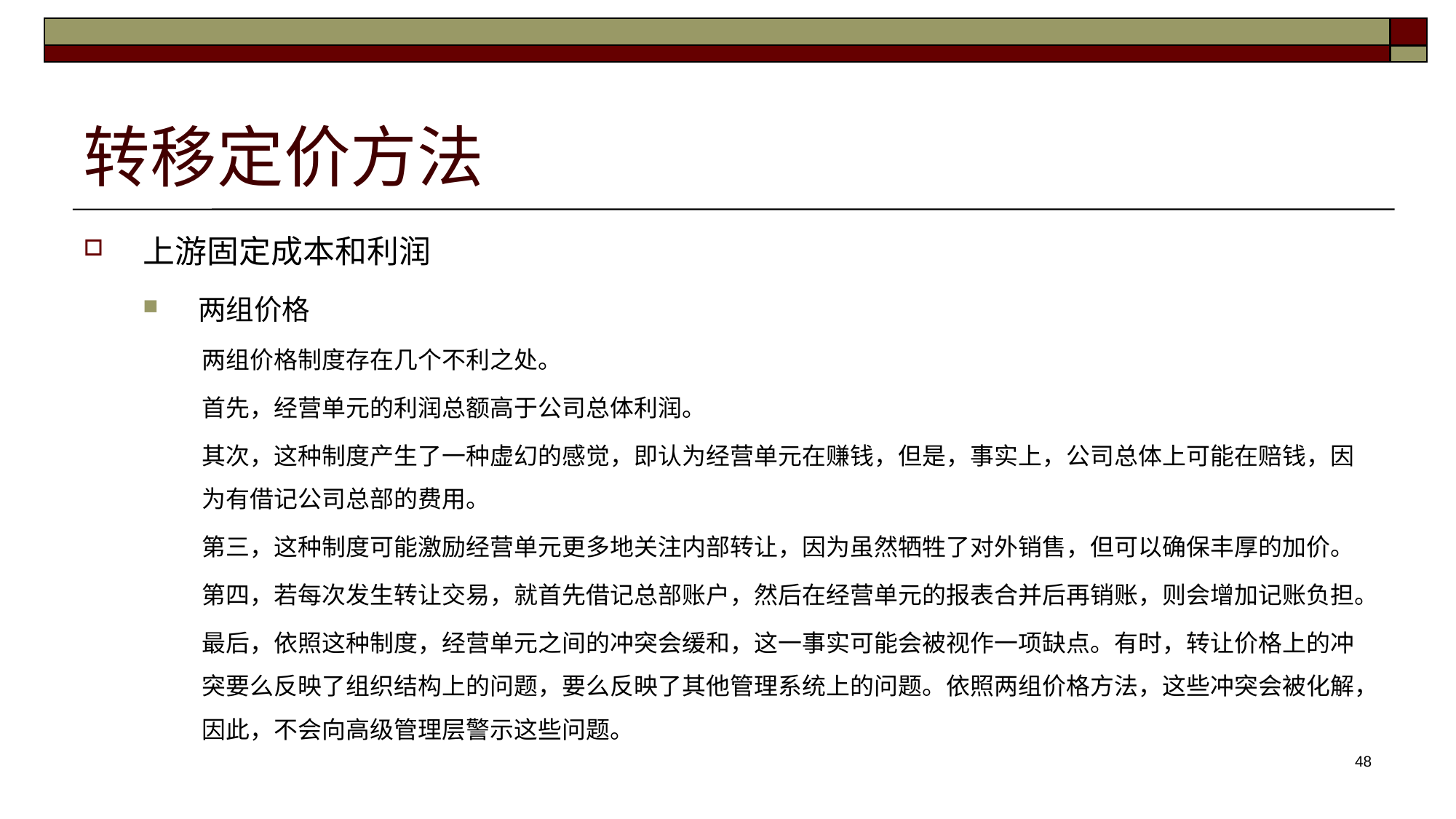

# 转移定价方法
上游固定成本和利润
两组价格
两组价格制度存在几个不利之处。
首先，经营单元的利润总额高于公司总体利润。
其次，这种制度产生了一种虚幻的感觉，即认为经营单元在赚钱，但是，事实上，公司总体上可能在赔钱，因为有借记公司总部的费用。
第三，这种制度可能激励经营单元更多地关注内部转让，因为虽然牺牲了对外销售，但可以确保丰厚的加价。
第四，若每次发生转让交易，就首先借记总部账户，然后在经营单元的报表合并后再销账，则会增加记账负担。
最后，依照这种制度，经营单元之间的冲突会缓和，这一事实可能会被视作一项缺点。有时，转让价格上的冲突要么反映了组织结构上的问题，要么反映了其他管理系统上的问题。依照两组价格方法，这些冲突会被化解，因此，不会向高级管理层警示这些问题。

48